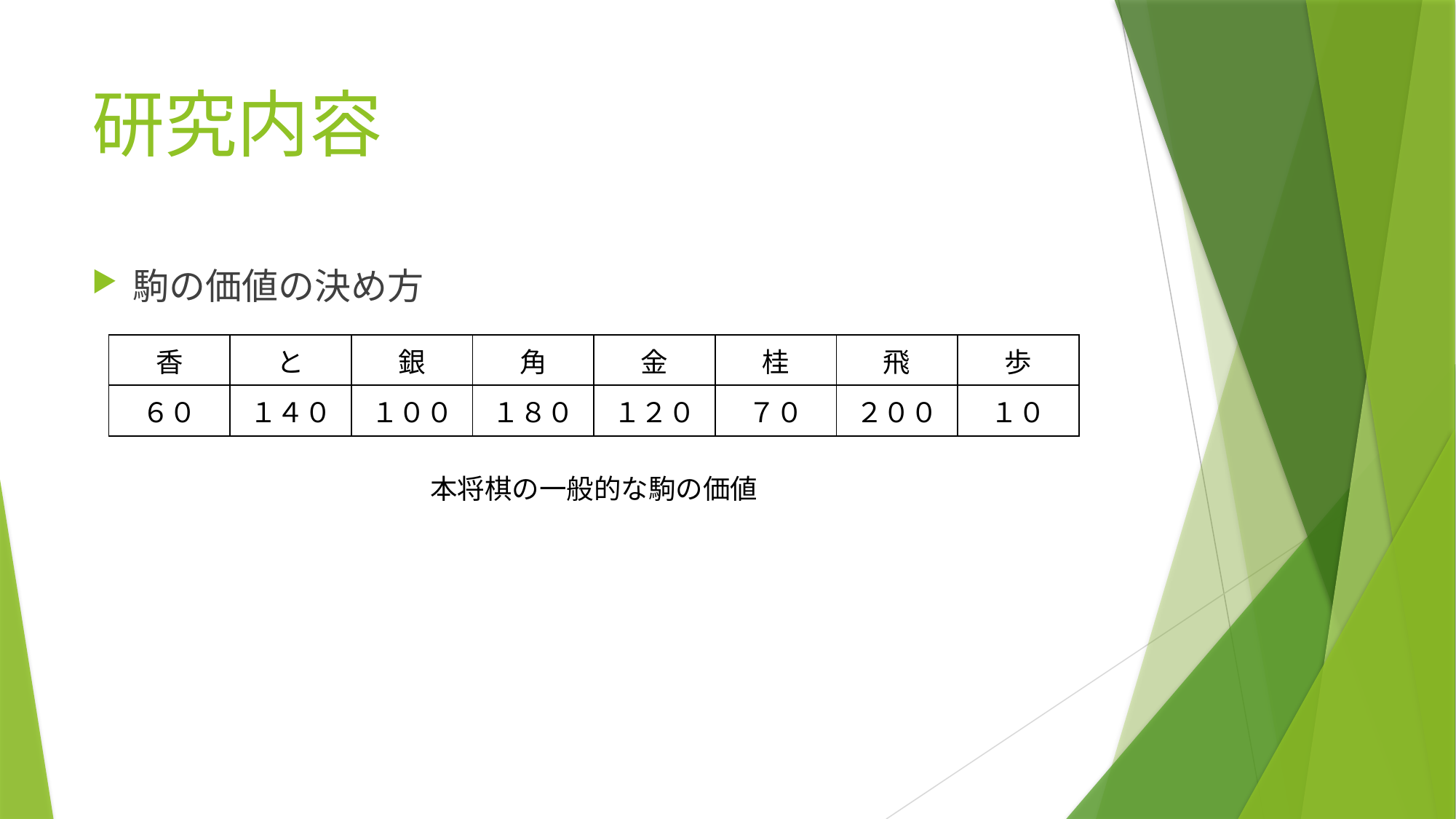

# 研究内容
駒の価値の決め方

| 香 | と | 銀 | 角 | 金 | 桂 | 飛 | 歩 |
| --- | --- | --- | --- | --- | --- | --- | --- |
| ６０ | １４０ | １００ | １８０ | １２０ | ７０ | ２００ | １０ |
本将棋の一般的な駒の価値